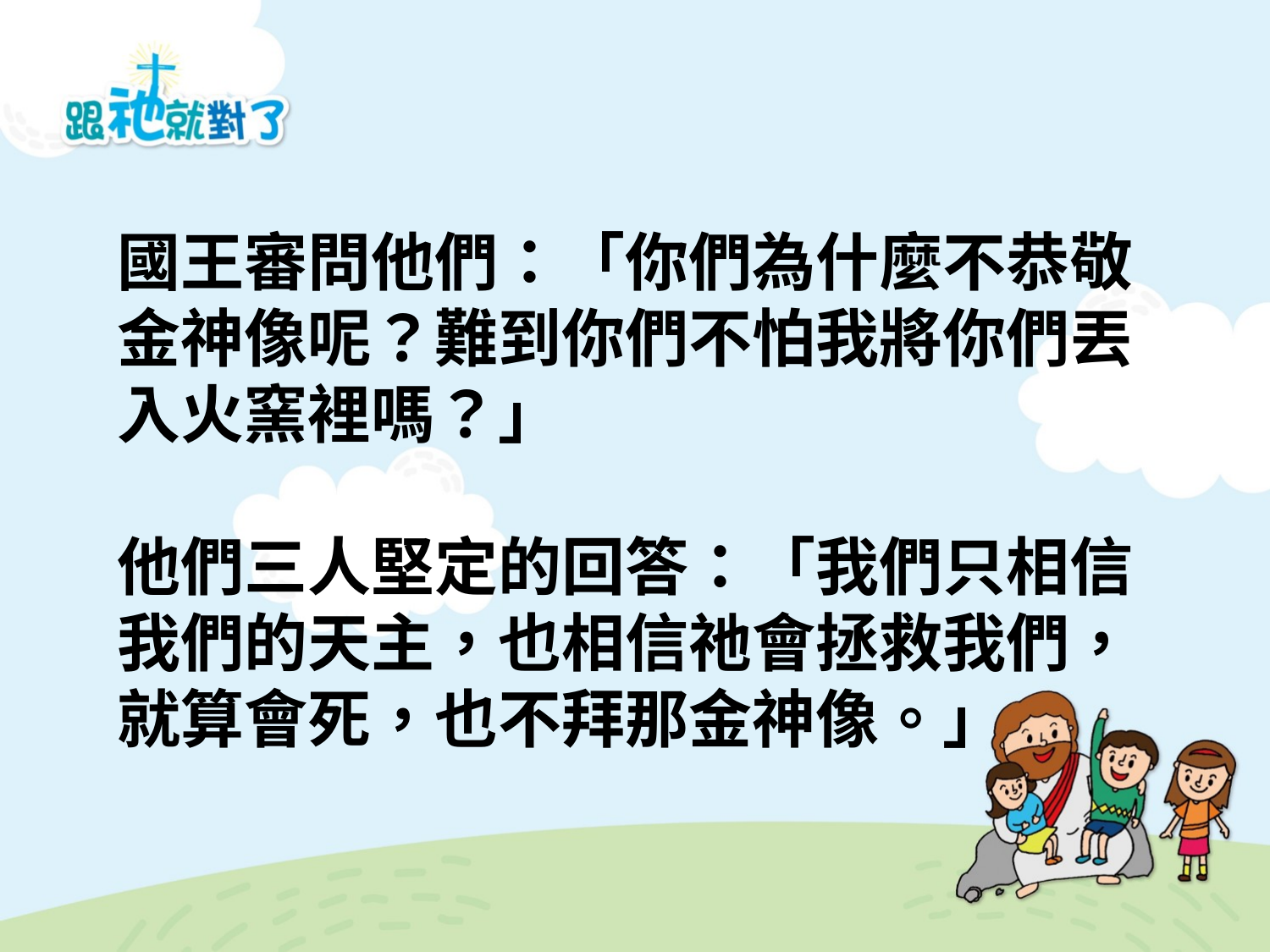

國王審問他們：「你們為什麼不恭敬金神像呢？難到你們不怕我將你們丟入火窯裡嗎？」

他們三人堅定的回答：「我們只相信我們的天主，也相信祂會拯救我們，就算會死，也不拜那金神像。」